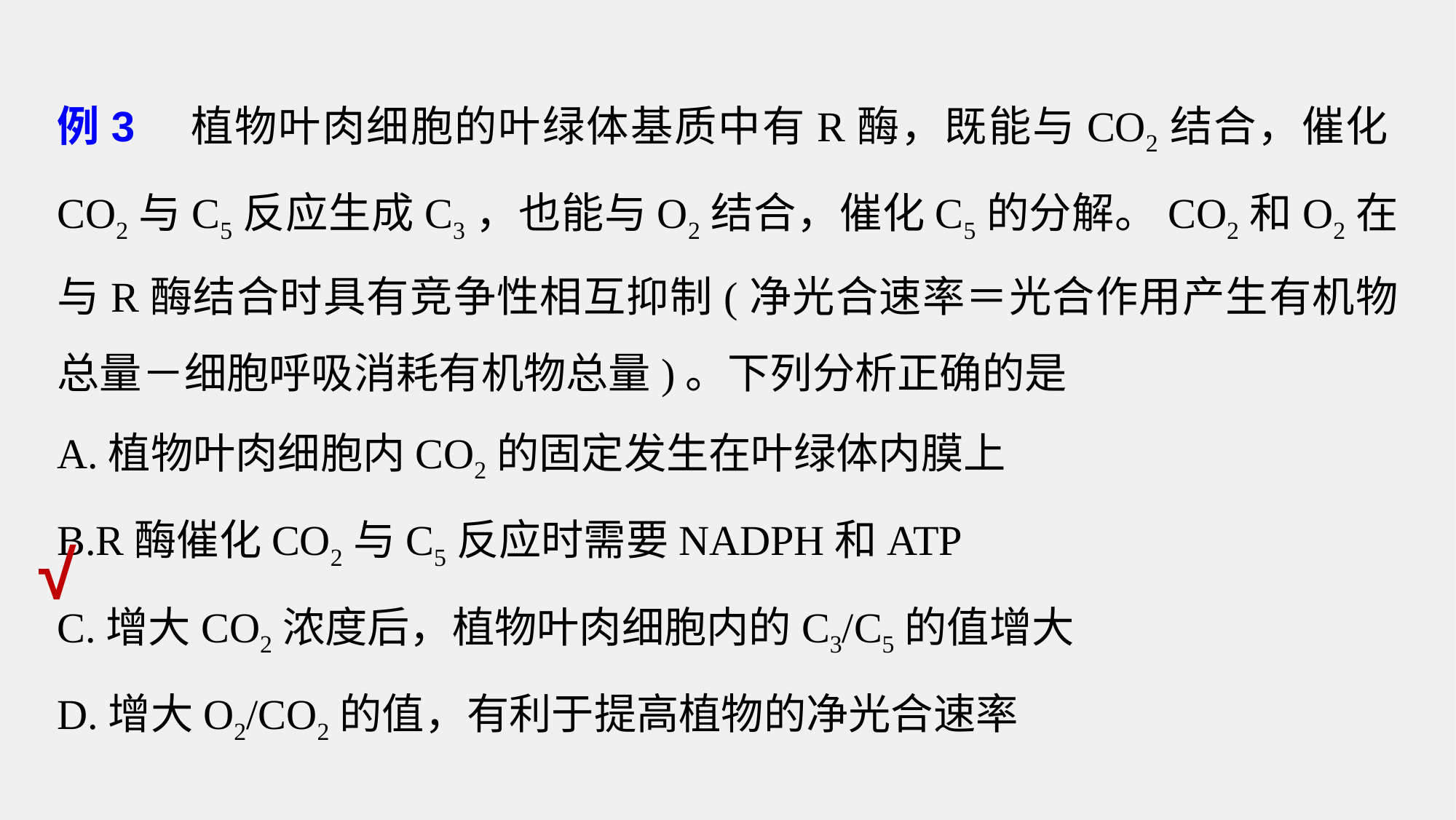

例3　植物叶肉细胞的叶绿体基质中有R酶，既能与CO2结合，催化CO2与C5反应生成C3，也能与O2结合，催化C5的分解。CO2和O2在与R酶结合时具有竞争性相互抑制(净光合速率＝光合作用产生有机物总量－细胞呼吸消耗有机物总量)。下列分析正确的是
A.植物叶肉细胞内CO2的固定发生在叶绿体内膜上
B.R酶催化CO2与C5反应时需要NADPH和ATP
C.增大CO2浓度后，植物叶肉细胞内的C3/C5的值增大
D.增大O2/CO2的值，有利于提高植物的净光合速率
√